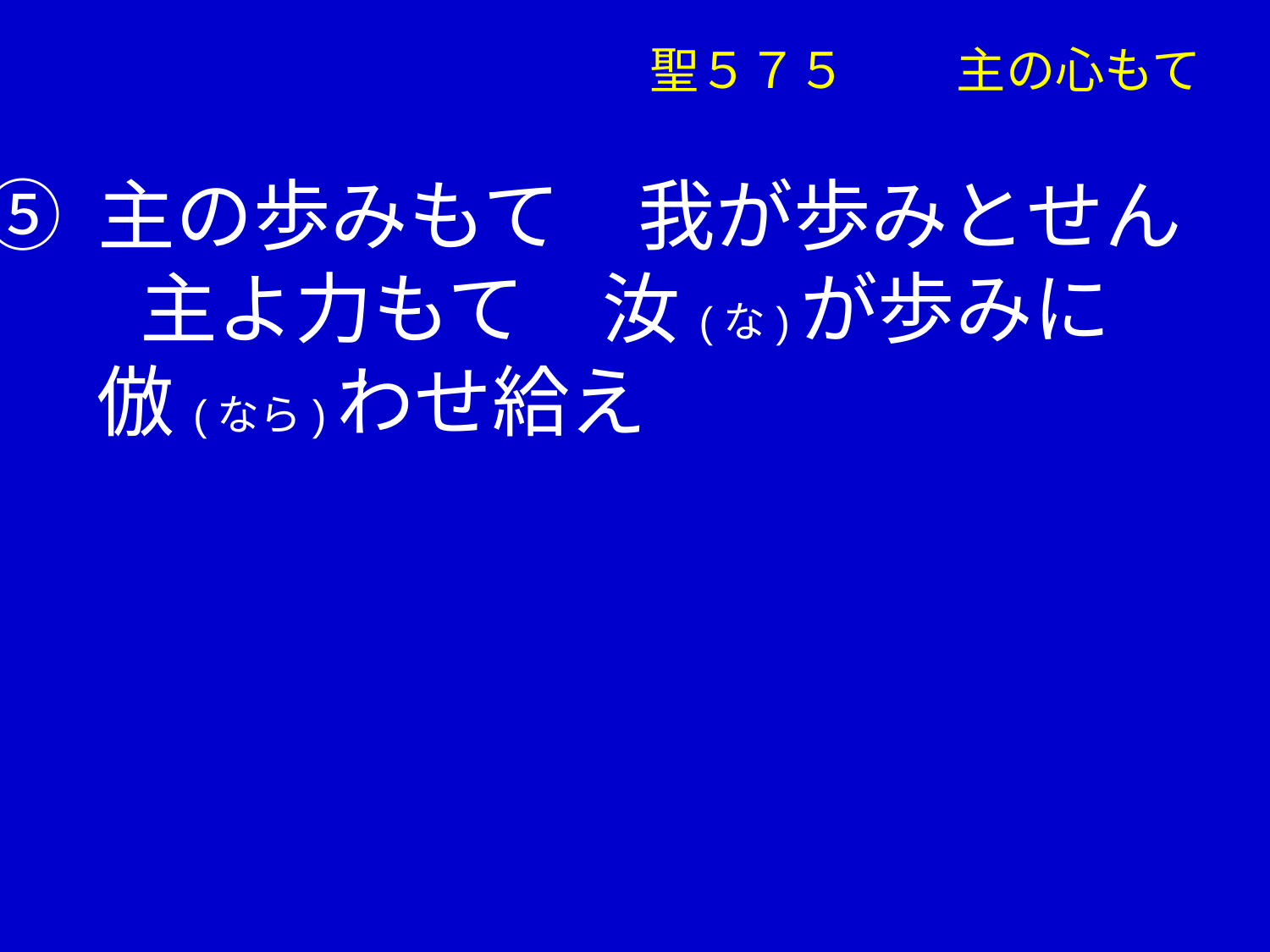

聖５７５          主の心もて
⑤ 主の歩みもて　我が歩みとせん
　　主よ力もて　汝(な)が歩みに
　  倣(なら)わせ給え